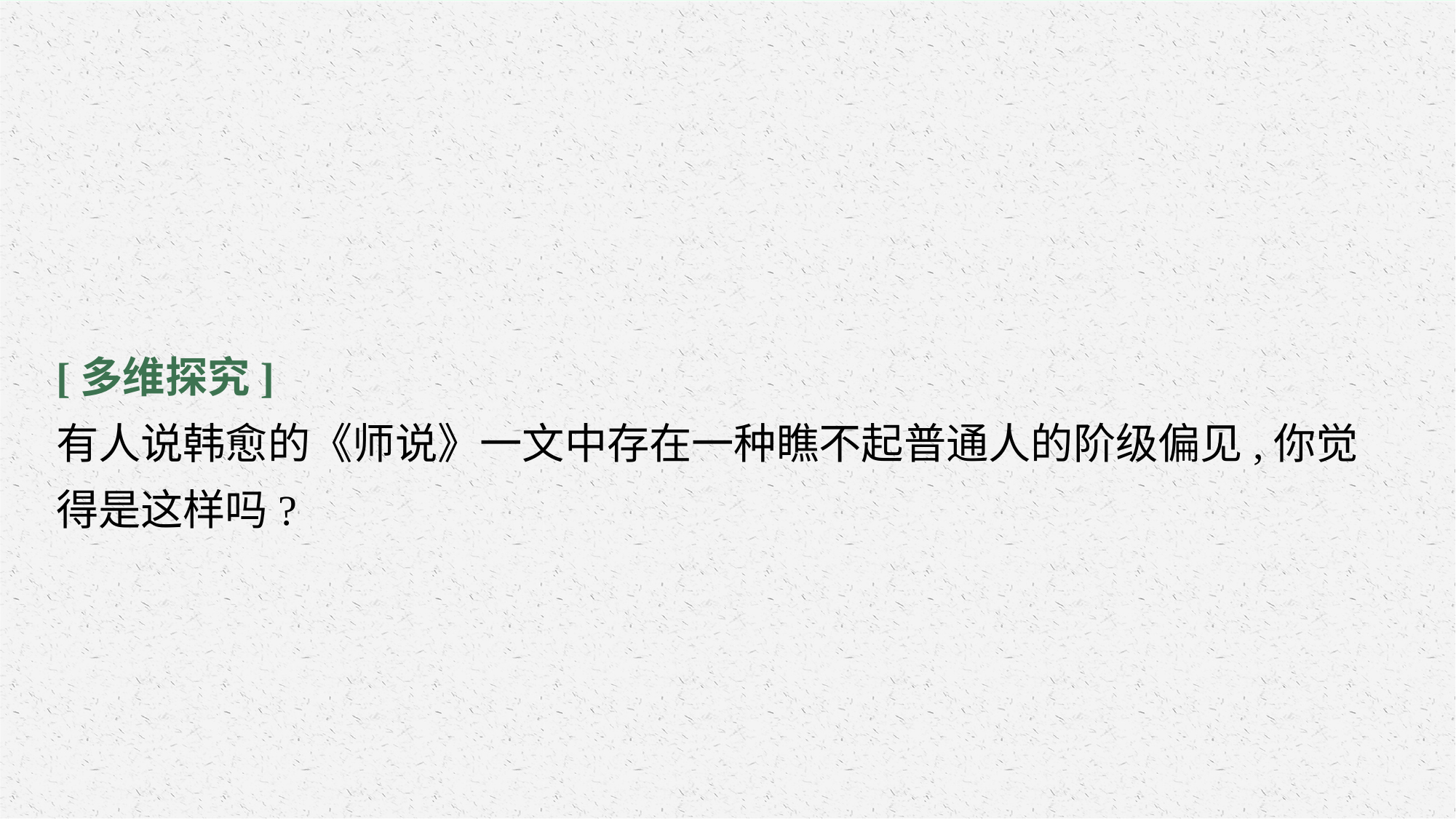

[多维探究]
有人说韩愈的《师说》一文中存在一种瞧不起普通人的阶级偏见,你觉得是这样吗?